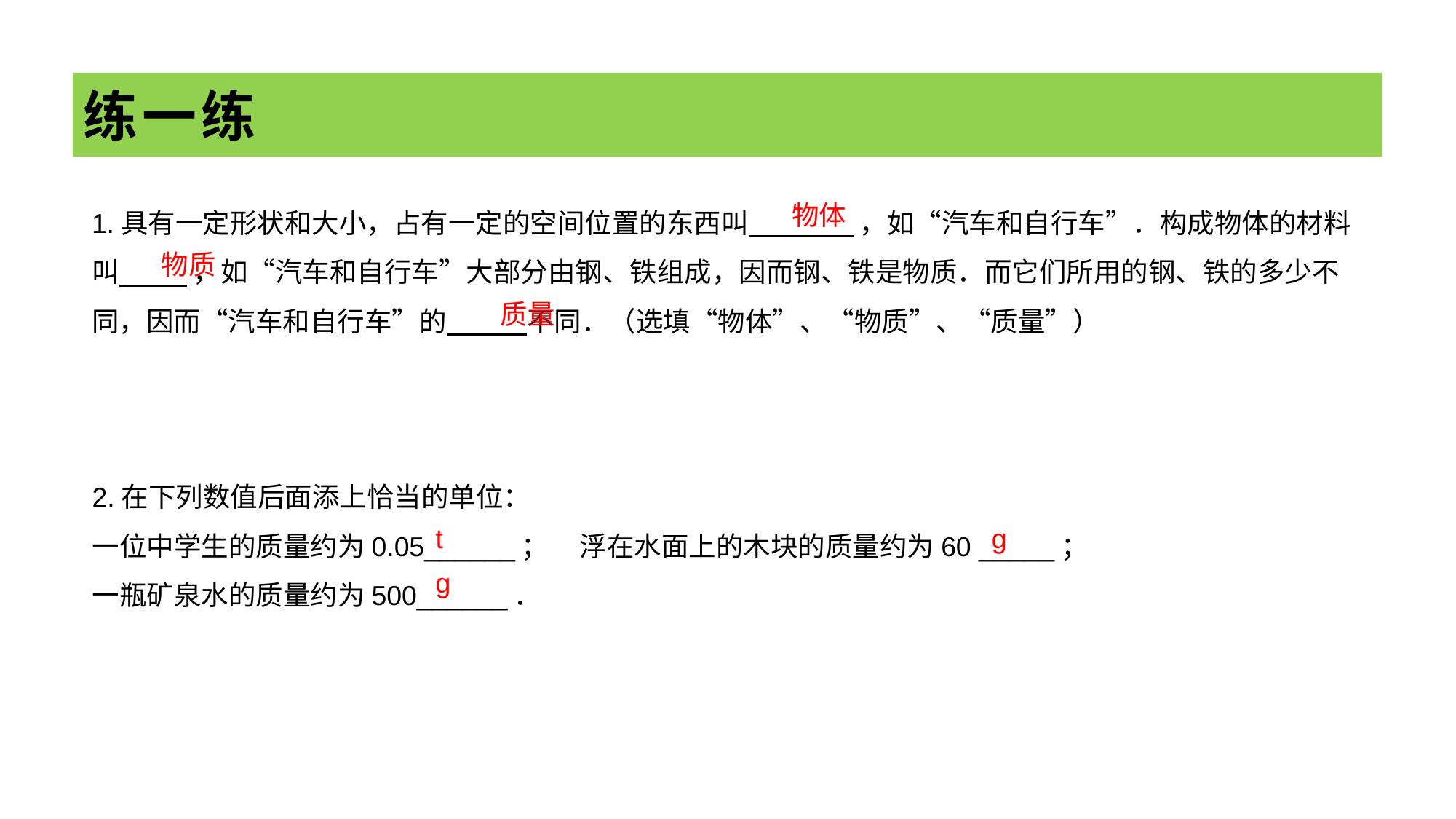

# 练一练
1.具有一定形状和大小，占有一定的空间位置的东西叫                  ，如“汽车和自行车”．构成物体的材料叫            ，如“汽车和自行车”大部分由钢、铁组成，因而钢、铁是物质．而它们所用的钢、铁的多少不同，因而“汽车和自行车”的             不同．（选填“物体”、“物质”、“质量”）
物体
物质
质量
2.在下列数值后面添上恰当的单位：
一位中学生的质量约为0.05______；     浮在水面上的木块的质量约为60 _____；
一瓶矿泉水的质量约为500______．
t
g
g